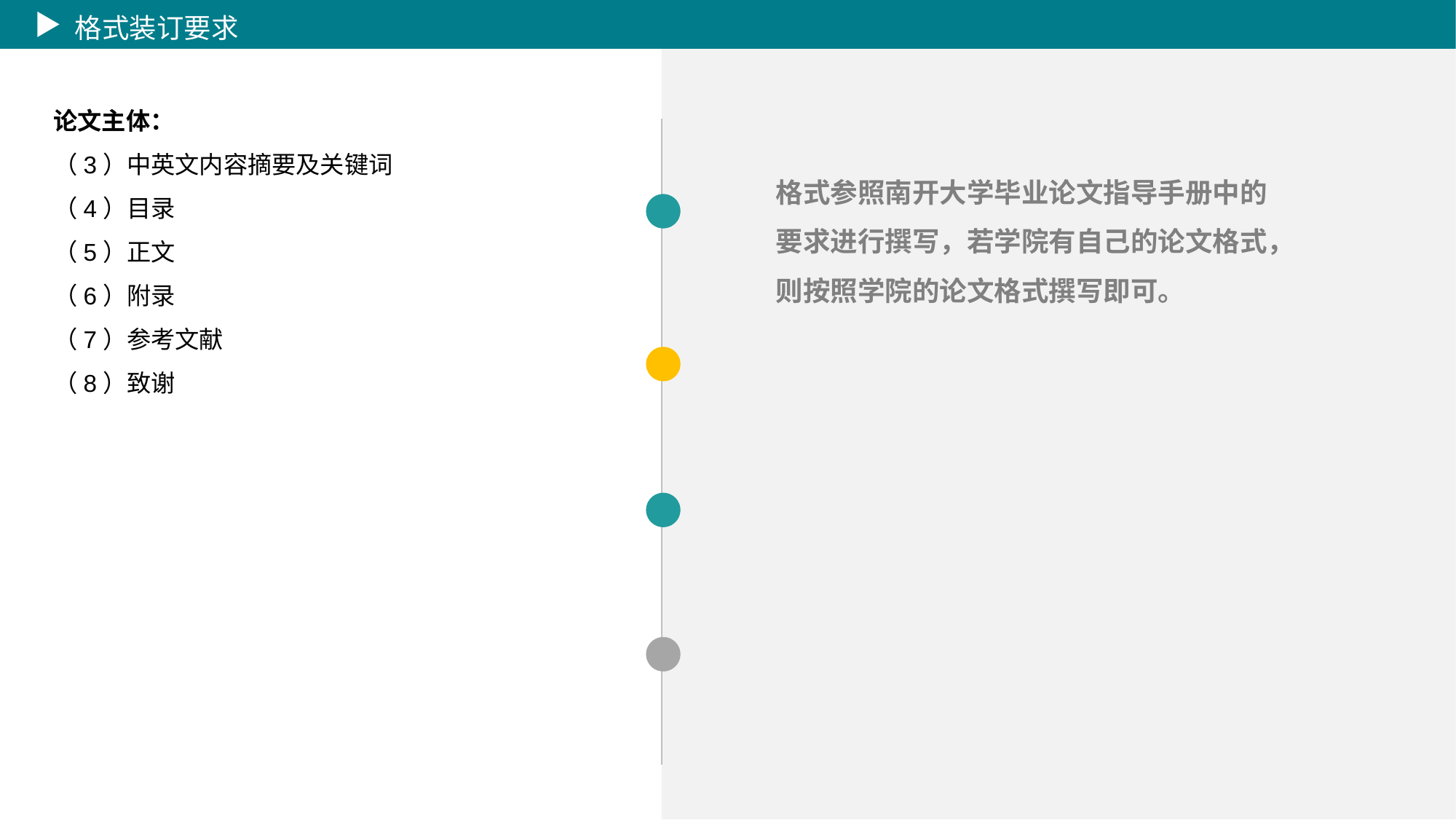

格式装订要求

论文主体：
（3）中英文内容摘要及关键词
（4）目录
（5）正文
（6）附录
（7）参考文献
（8）致谢

格式参照南开大学毕业论文指导手册中的要求进行撰写，若学院有自己的论文格式，则按照学院的论文格式撰写即可。